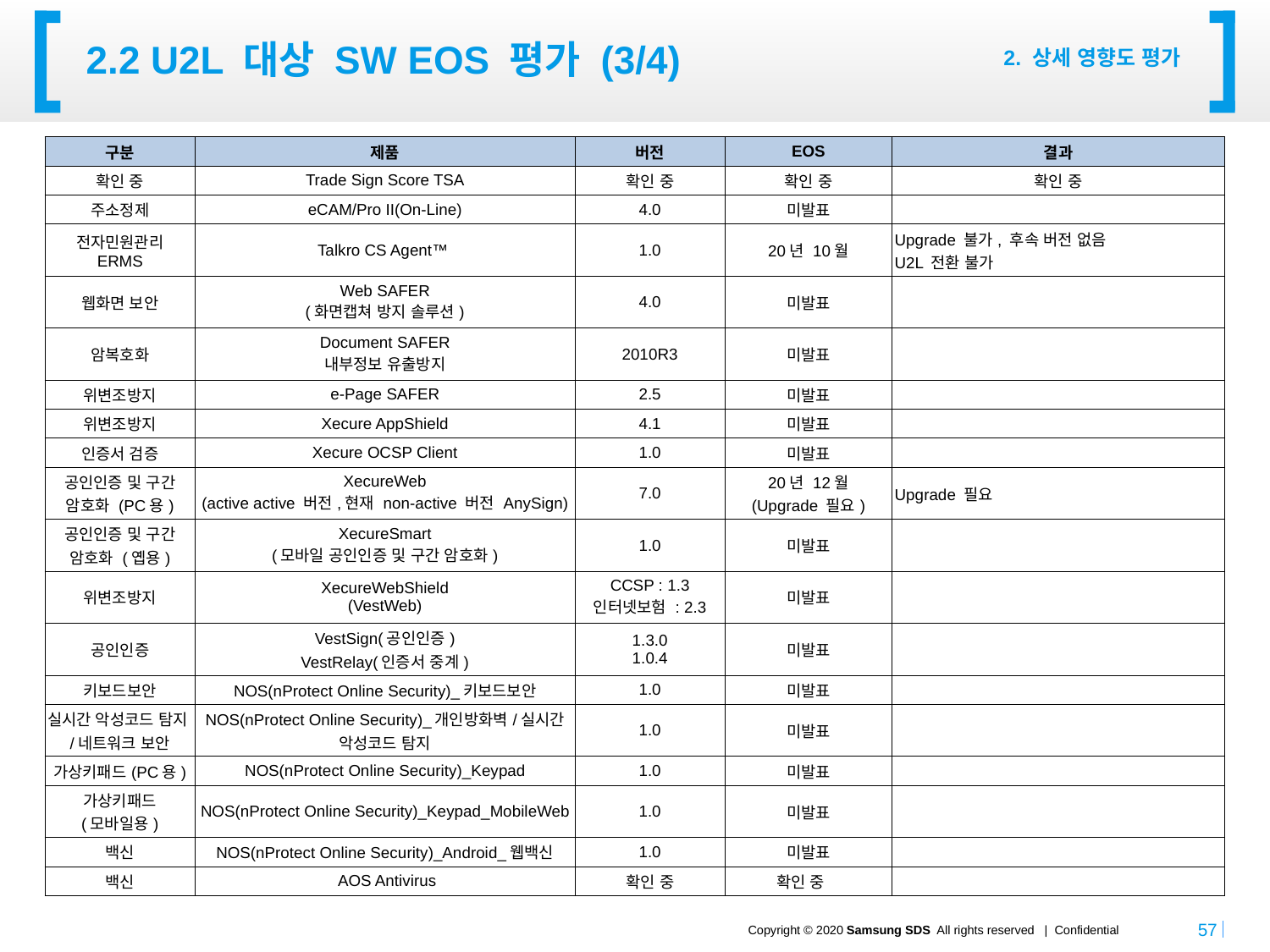

# 2.2 U2L 대상 SW EOS 평가 (3/4)
2. 상세 영향도 평가
| 구분 | 제품 | 버전 | EOS | 결과 |
| --- | --- | --- | --- | --- |
| 확인 중 | Trade Sign Score TSA | 확인 중 | 확인 중 | 확인 중 |
| 주소정제 | eCAM/Pro II(On-Line) | 4.0 | 미발표 |  |
| 전자민원관리 ERMS | Talkro CS Agent™ | 1.0 | 20년 10월 | Upgrade 불가, 후속 버전 없음 U2L 전환 불가 |
| 웹화면 보안 | Web SAFER (화면캡쳐 방지 솔루션) | 4.0 | 미발표 |  |
| 암복호화 | Document SAFER 내부정보 유출방지 | 2010R3 | 미발표 |  |
| 위변조방지 | e-Page SAFER | 2.5 | 미발표 |  |
| 위변조방지 | Xecure AppShield | 4.1 | 미발표 |  |
| 인증서 검증 | Xecure OCSP Client | 1.0 | 미발표 |  |
| 공인인증 및 구간 암호화 (PC용) | XecureWeb (active active 버전,현재 non-active 버전 AnySign) | 7.0 | 20년 12월 (Upgrade 필요) | Upgrade 필요 |
| 공인인증 및 구간 암호화 (옙용) | XecureSmart (모바일 공인인증 및 구간 암호화) | 1.0 | 미발표 |  |
| 위변조방지 | XecureWebShield (VestWeb) | CCSP : 1.3 인터넷보험 : 2.3 | 미발표 |  |
| 공인인증 | VestSign(공인인증) VestRelay(인증서 중계) | 1.3.0 1.0.4 | 미발표 |  |
| 키보드보안 | NOS(nProtect Online Security)\_키보드보안 | 1.0 | 미발표 |  |
| 실시간 악성코드 탐지/네트워크 보안 | NOS(nProtect Online Security)\_개인방화벽/실시간 악성코드 탐지 | 1.0 | 미발표 |  |
| 가상키패드(PC용) | NOS(nProtect Online Security)\_Keypad | 1.0 | 미발표 |  |
| 가상키패드 (모바일용) | NOS(nProtect Online Security)\_Keypad\_MobileWeb | 1.0 | 미발표 |  |
| 백신 | NOS(nProtect Online Security)\_Android\_웹백신 | 1.0 | 미발표 |  |
| 백신 | AOS Antivirus | 확인 중 | 확인 중 |  |